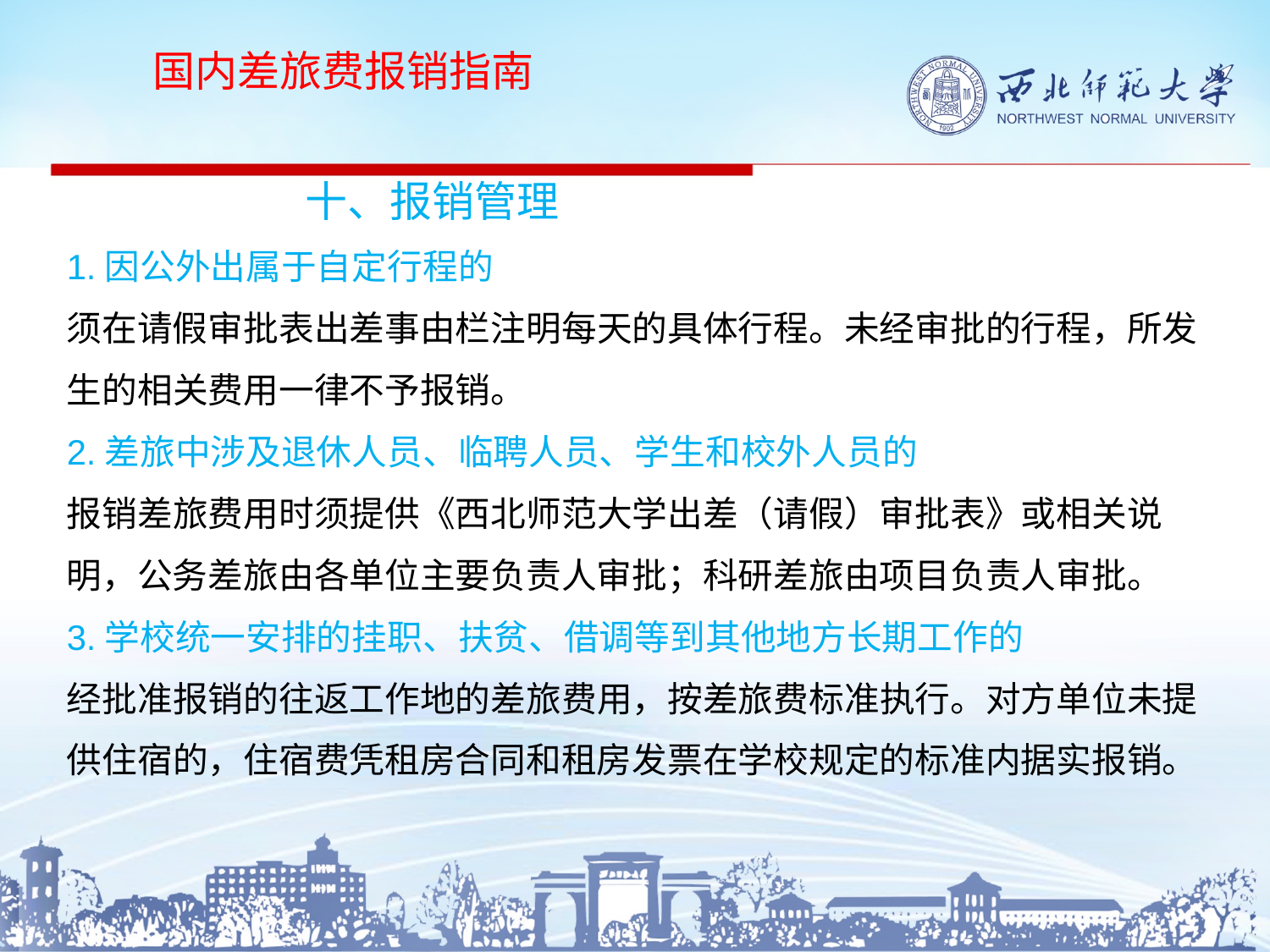

国内差旅费报销指南
                        十、报销管理
1.因公外出属于自定行程的
须在请假审批表出差事由栏注明每天的具体行程。未经审批的行程，所发生的相关费用一律不予报销。
2.差旅中涉及退休人员、临聘人员、学生和校外人员的
报销差旅费用时须提供《西北师范大学出差（请假）审批表》或相关说明，公务差旅由各单位主要负责人审批；科研差旅由项目负责人审批。
3.学校统一安排的挂职、扶贫、借调等到其他地方长期工作的
经批准报销的往返工作地的差旅费用，按差旅费标准执行。对方单位未提供住宿的，住宿费凭租房合同和租房发票在学校规定的标准内据实报销。